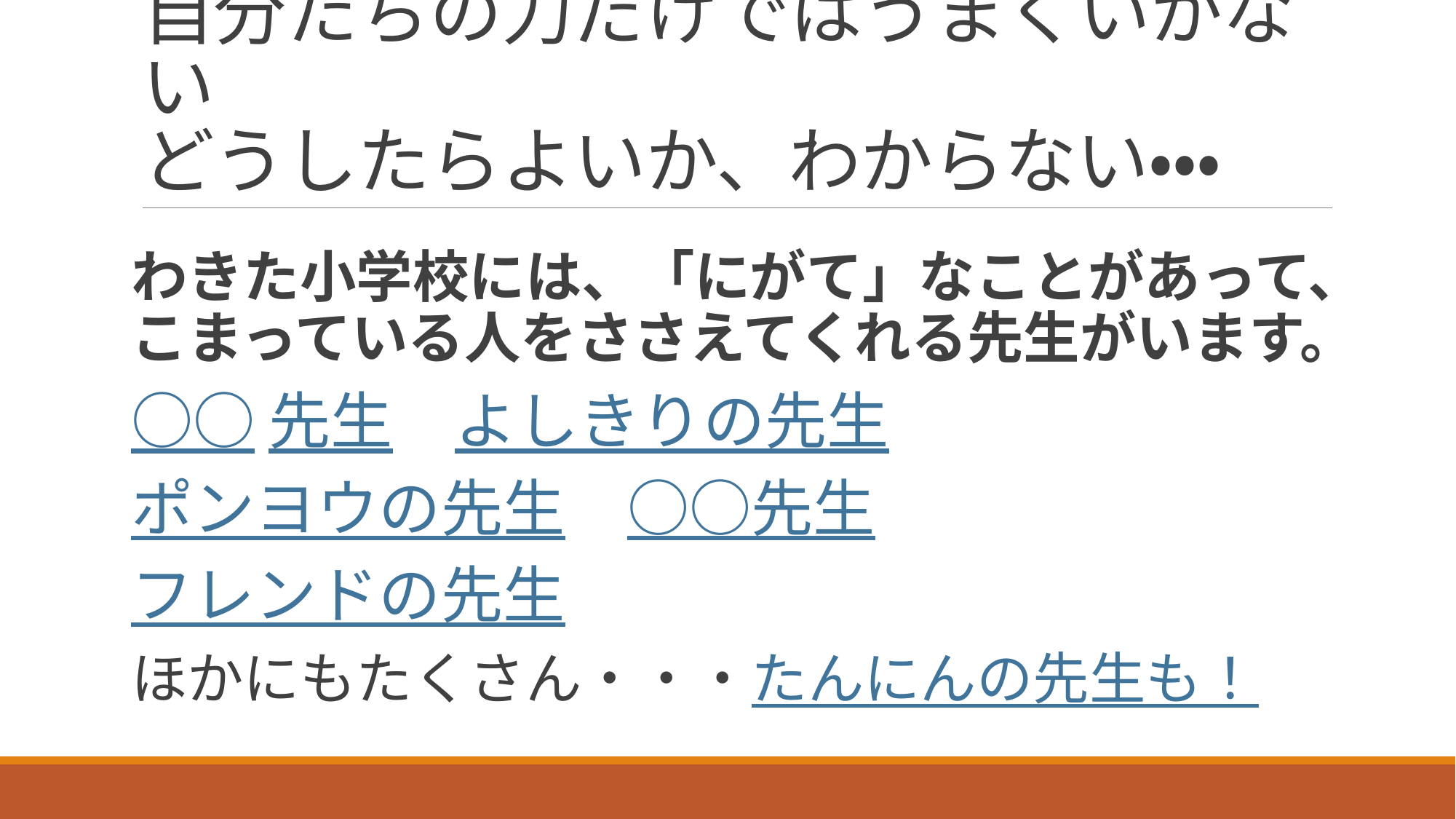

# 自分たちの力だけではうまくいかない どうしたらよいか、わからない・・・
わきた小学校には、「にがて」なことがあって、こまっている人をささえてくれる先生がいます。
○○先生　よしきりの先生
ポンヨウの先生　○○先生
フレンドの先生
ほかにもたくさん・・・たんにんの先生も！